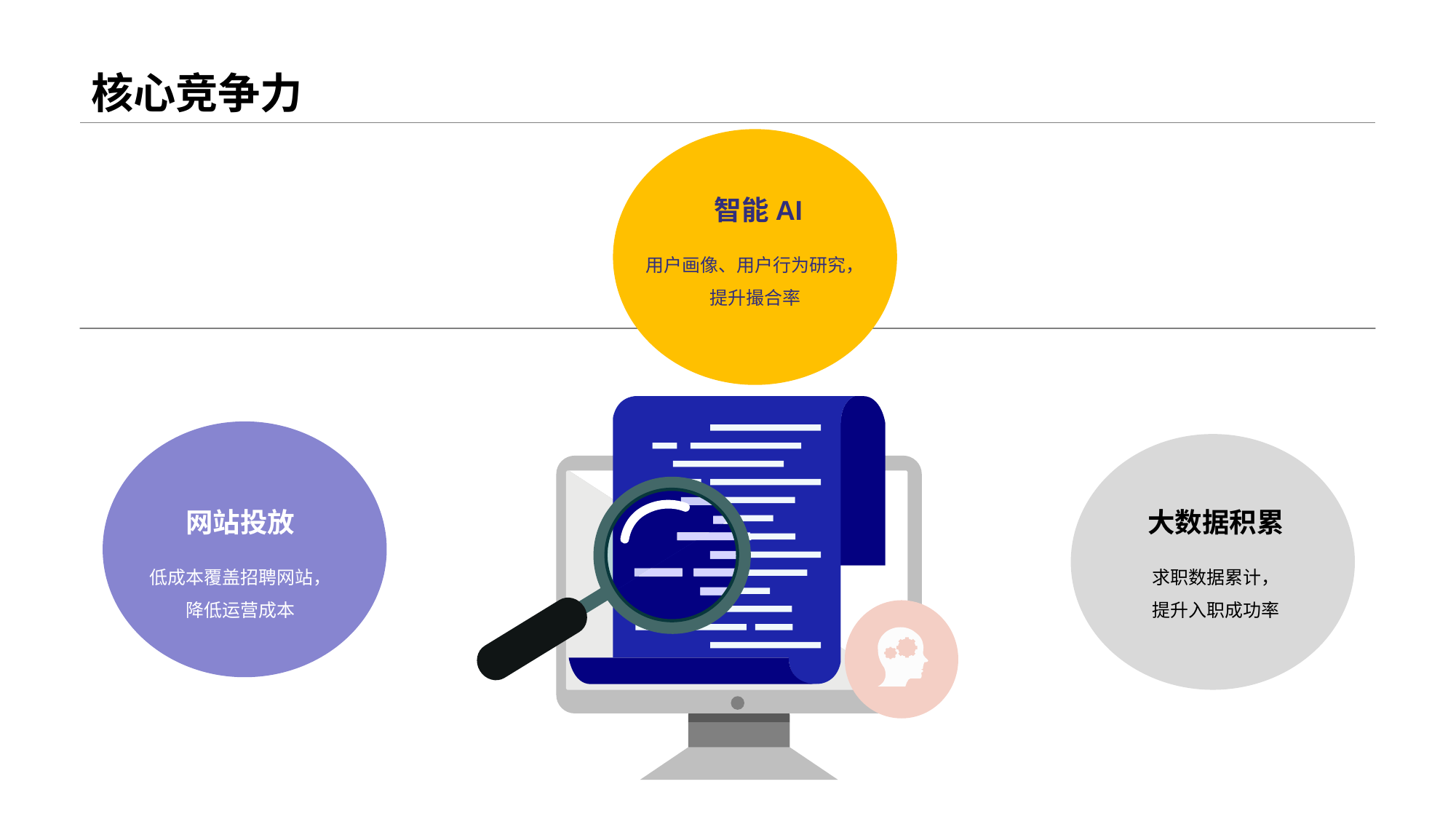

# 核心竞争力

智能AI
用户画像、用户行为研究，
提升撮合率

网站投放
大数据积累
低成本覆盖招聘网站，
降低运营成本
求职数据累计，
提升入职成功率